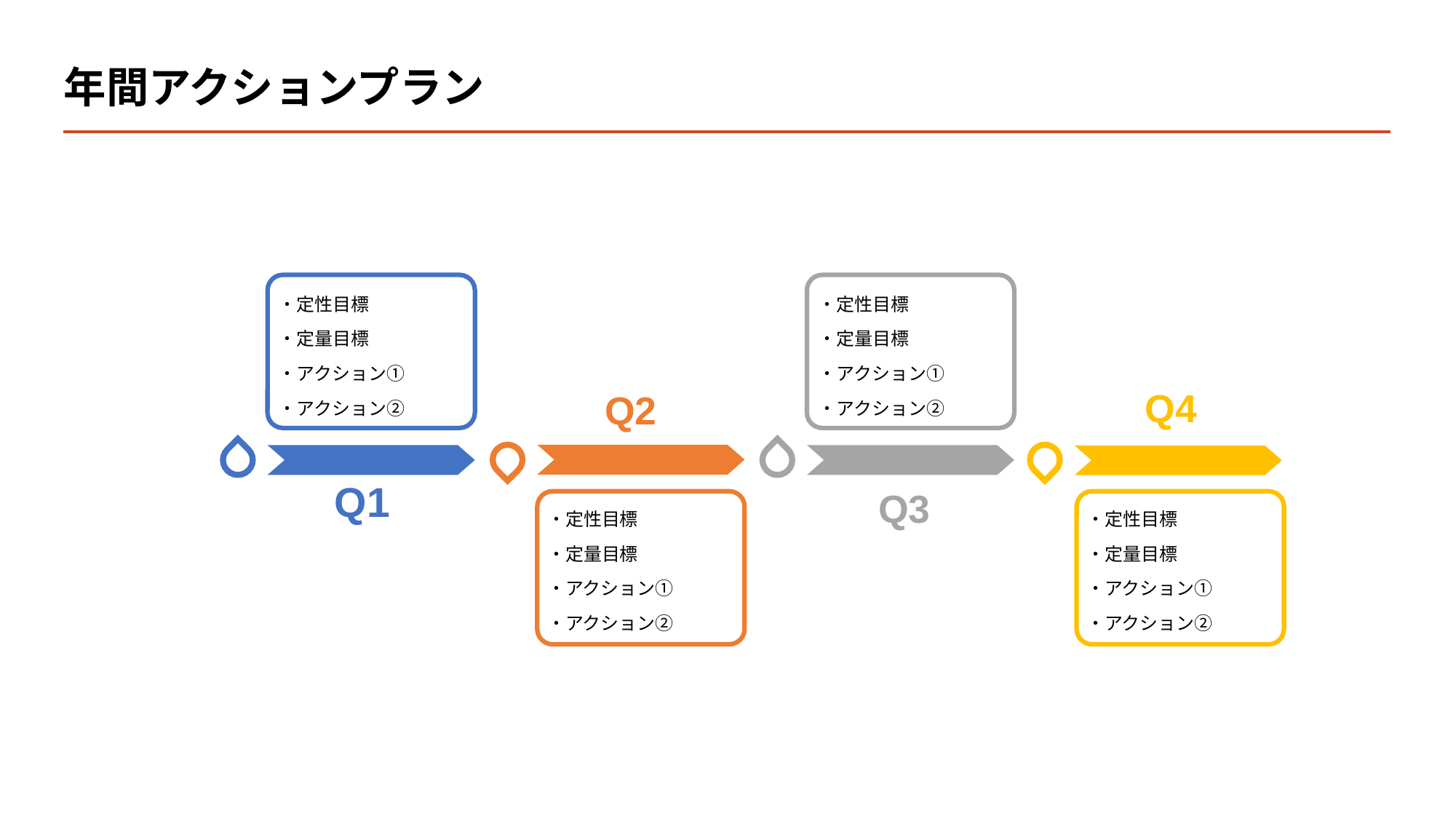

# 年間アクションプラン
・定性目標
・定量目標
・アクション①
・アクション②
・定性目標
・定量目標
・アクション①
・アクション②
Q4
Q2
Q1
Q3
・定性目標
・定量目標
・アクション①
・アクション②
・定性目標
・定量目標
・アクション①
・アクション②